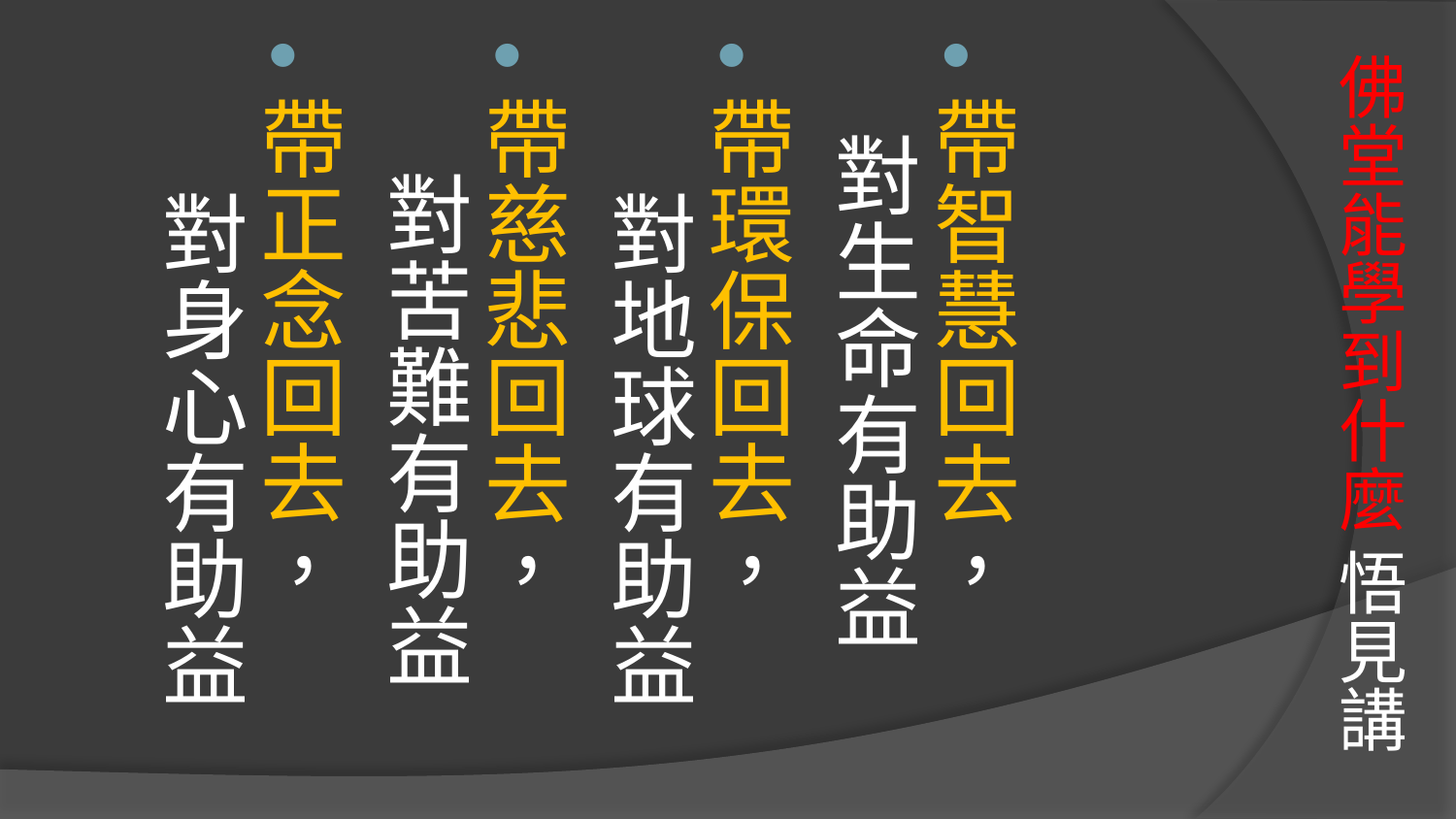

帶智慧回去，           對生命有助益
帶環保回去，              對地球有助益
帶慈悲回去，             對苦難有助益
帶正念回去，              對身心有助益

# 佛堂能學到什麼 悟見講